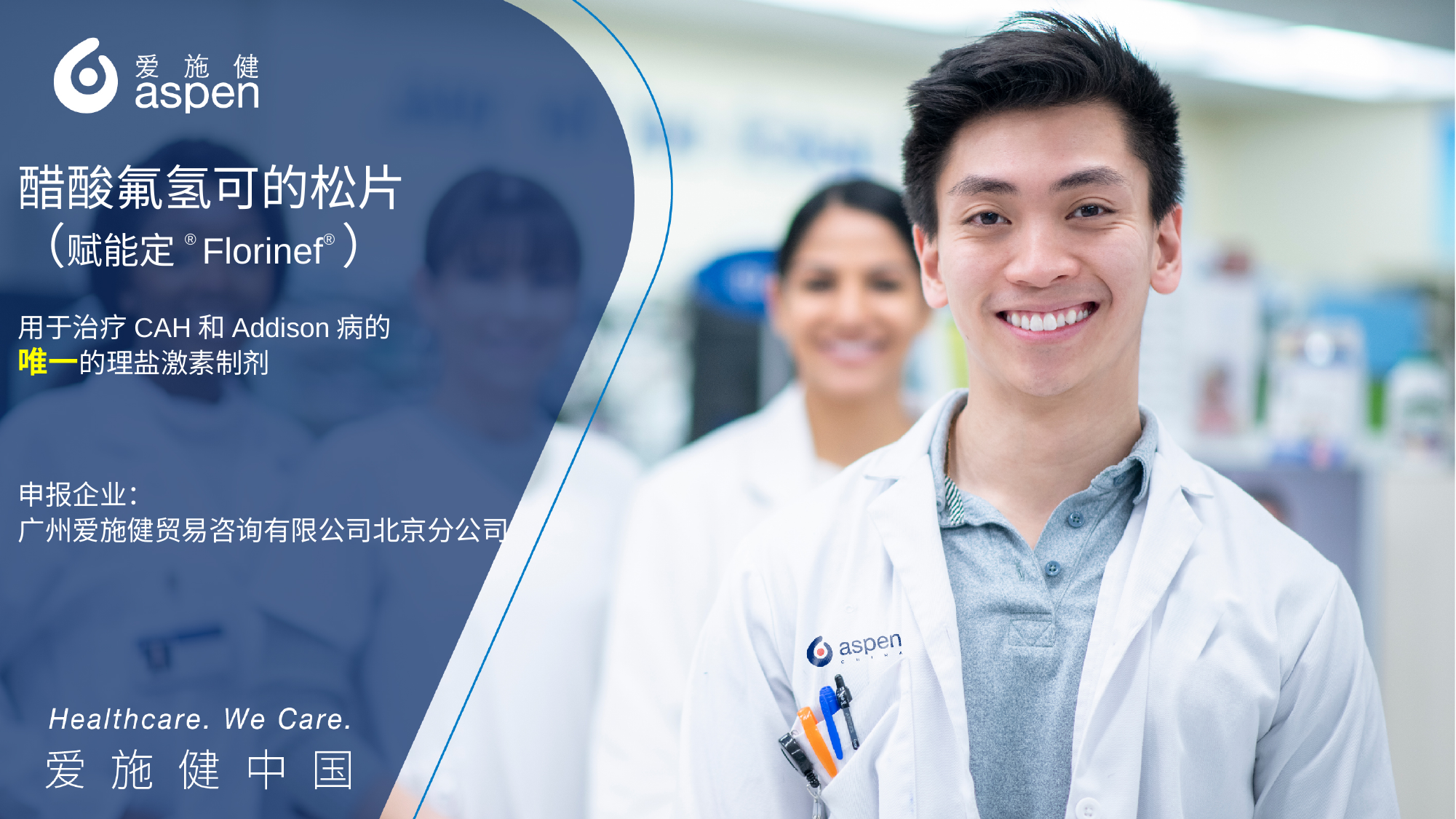

醋酸氟氢可的松片
（赋能定® Florinef®）

用于治疗CAH和Addison病的
唯一的理盐激素制剂

申报企业：
广州爱施健贸易咨询有限公司北京分公司